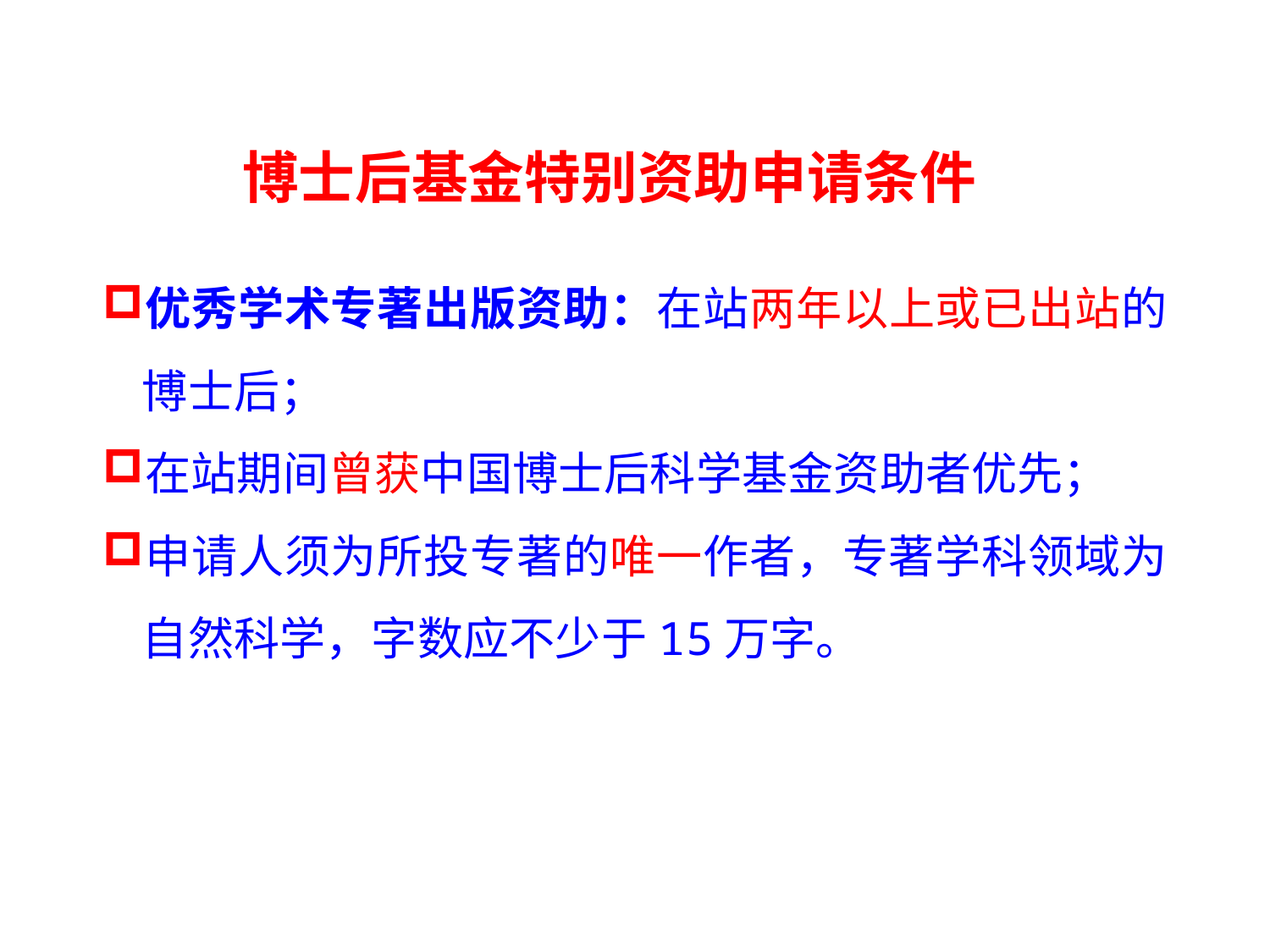

博士后基金特别资助申请条件
优秀学术专著出版资助：在站两年以上或已出站的博士后；
在站期间曾获中国博士后科学基金资助者优先；
申请人须为所投专著的唯一作者，专著学科领域为自然科学，字数应不少于15万字。